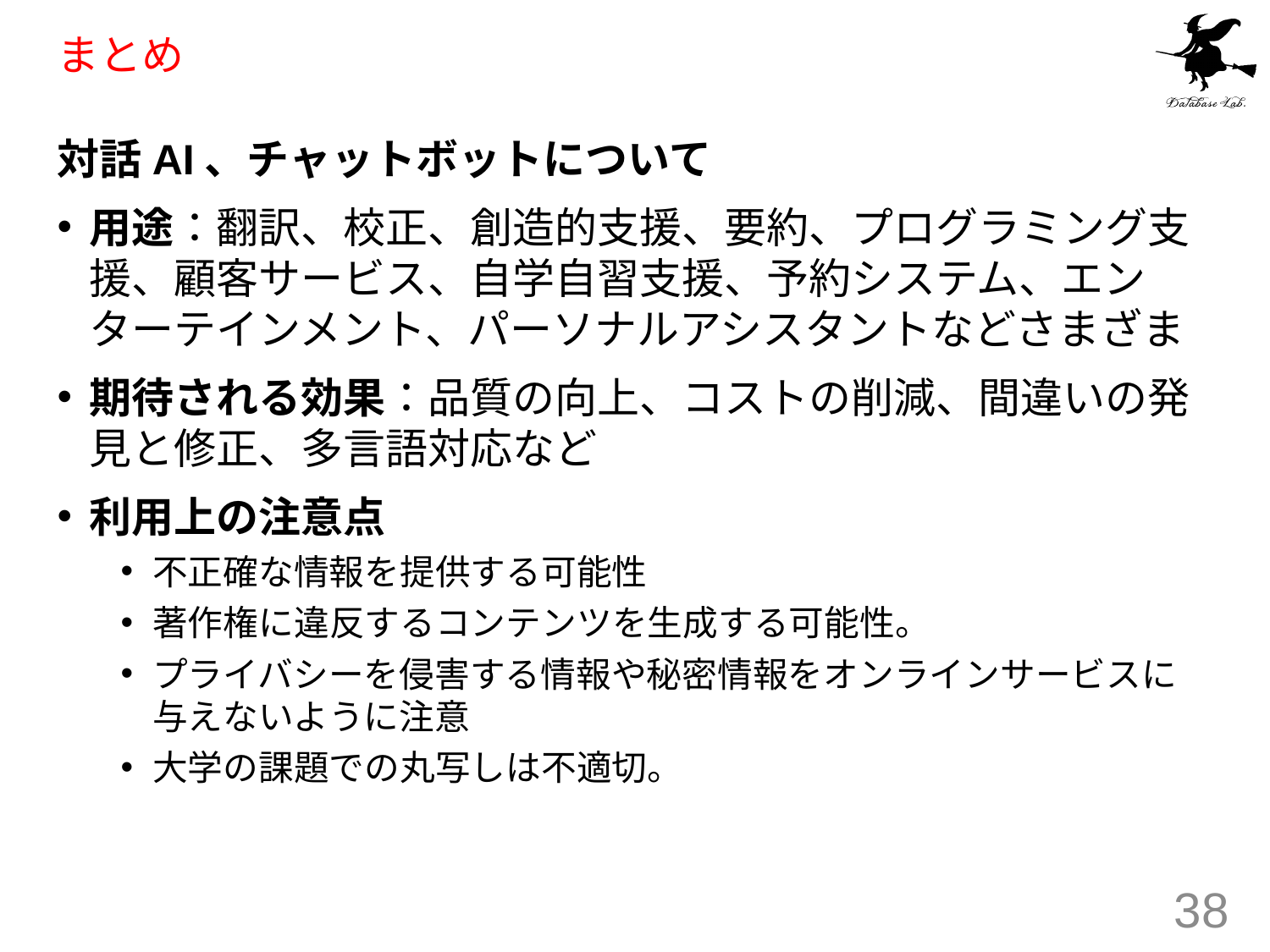

# まとめ
対話AI、チャットボットについて
用途：翻訳、校正、創造的支援、要約、プログラミング支援、顧客サービス、自学自習支援、予約システム、エンターテインメント、パーソナルアシスタントなどさまざま
期待される効果：品質の向上、コストの削減、間違いの発見と修正、多言語対応など
利用上の注意点
不正確な情報を提供する可能性
著作権に違反するコンテンツを生成する可能性。
プライバシーを侵害する情報や秘密情報をオンラインサービスに与えないように注意
大学の課題での丸写しは不適切。
38